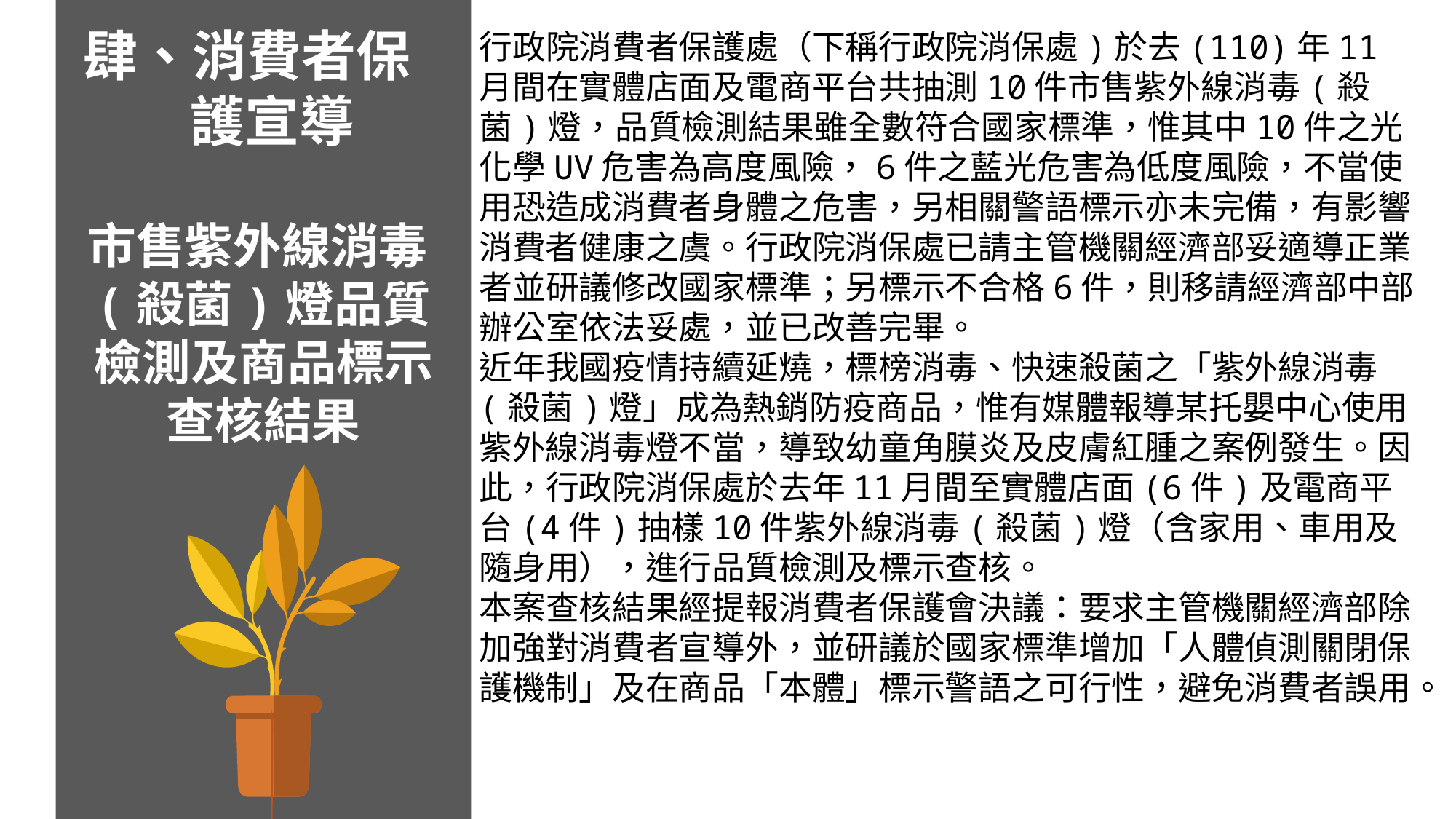

肆、消費者保護宣導
行政院消費者保護處（下稱行政院消保處)於去(110)年11月間在實體店面及電商平台共抽測10件市售紫外線消毒(殺菌)燈，品質檢測結果雖全數符合國家標準，惟其中10件之光化學UV危害為高度風險，6件之藍光危害為低度風險，不當使用恐造成消費者身體之危害，另相關警語標示亦未完備，有影響消費者健康之虞。行政院消保處已請主管機關經濟部妥適導正業者並研議修改國家標準；另標示不合格6件，則移請經濟部中部辦公室依法妥處，並已改善完畢。
近年我國疫情持續延燒，標榜消毒、快速殺菌之「紫外線消毒(殺菌)燈」成為熱銷防疫商品，惟有媒體報導某托嬰中心使用紫外線消毒燈不當，導致幼童角膜炎及皮膚紅腫之案例發生。因此，行政院消保處於去年11月間至實體店面(6件)及電商平台(4件)抽樣10件紫外線消毒(殺菌)燈（含家用、車用及隨身用），進行品質檢測及標示查核。
本案查核結果經提報消費者保護會決議：要求主管機關經濟部除加強對消費者宣導外，並研議於國家標準增加「人體偵測關閉保護機制」及在商品「本體」標示警語之可行性，避免消費者誤用。
市售紫外線消毒(殺菌)燈品質檢測及商品標示查核結果